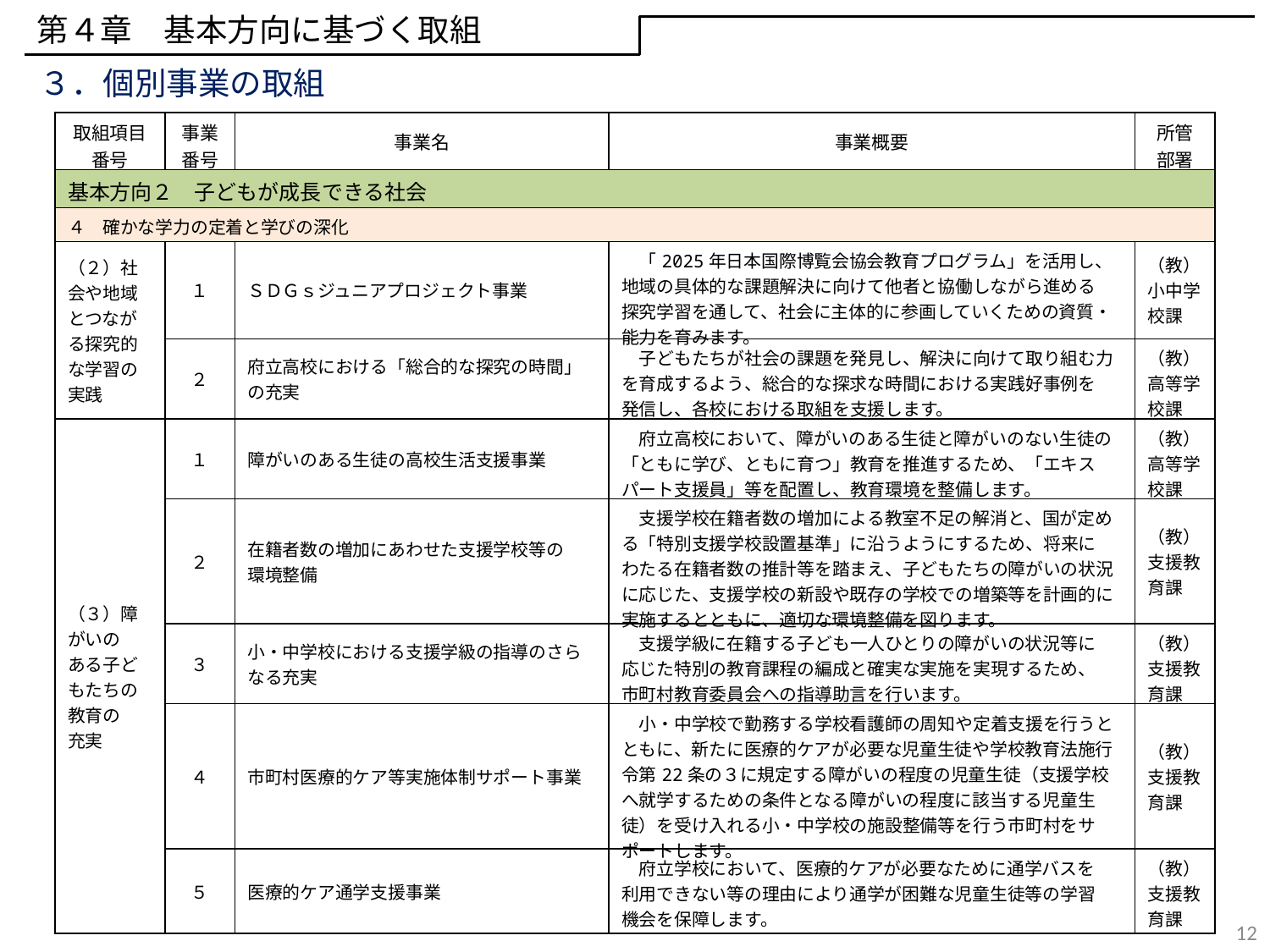

第４章　基本方向に基づく取組
３．個別事業の取組
| 取組項目 番号 | 事業 番号 | 事業名 | 事業概要 | 所管 部署 |
| --- | --- | --- | --- | --- |
| 基本方向２　子どもが成長できる社会 |  |  |  |  |
| ４　確かな学力の定着と学びの深化 |  |  |  |  |
| （２）社会や地域とつながる探究的な学習の実践 | １ | ＳＤＧｓジュニアプロジェクト事業 | 「2025年日本国際博覧会協会教育プログラム」を活用し、 地域の具体的な課題解決に向けて他者と協働しながら進める 探究学習を通して、社会に主体的に参画していくための資質・能力を育みます。 | （教）小中学校課 |
|  | ２ | 府立高校における「総合的な探究の時間」の充実 | 子どもたちが社会の課題を発見し、解決に向けて取り組む力を育成するよう、総合的な探求な時間における実践好事例を 発信し、各校における取組を支援します。 | （教）高等学校課 |
| （３）障がいの ある子どもたちの教育の 充実 | １ | 障がいのある生徒の高校生活支援事業 | 府立高校において、障がいのある生徒と障がいのない生徒の「ともに学び、ともに育つ」教育を推進するため、「エキスパート支援員」等を配置し、教育環境を整備します。 | （教）高等学校課 |
|  | ２ | 在籍者数の増加にあわせた支援学校等の 環境整備 | 支援学校在籍者数の増加による教室不足の解消と、国が定める「特別支援学校設置基準」に沿うようにするため、将来に わたる在籍者数の推計等を踏まえ、子どもたちの障がいの状況に応じた、支援学校の新設や既存の学校での増築等を計画的に実施するとともに、適切な環境整備を図ります。 | （教）支援教育課 |
|  | ３ | 小・中学校における支援学級の指導のさらなる充実 | 支援学級に在籍する子ども一人ひとりの障がいの状況等に 応じた特別の教育課程の編成と確実な実施を実現するため、 市町村教育委員会への指導助言を行います。 | （教）支援教育課 |
|  | ４ | 市町村医療的ケア等実施体制サポート事業 | 小・中学校で勤務する学校看護師の周知や定着支援を行うとともに、新たに医療的ケアが必要な児童生徒や学校教育法施行令第22条の３に規定する障がいの程度の児童生徒（支援学校へ就学するための条件となる障がいの程度に該当する児童生徒）を受け入れる小・中学校の施設整備等を行う市町村をサポートします。 | （教）支援教育課 |
|  | ５ | 医療的ケア通学支援事業 | 府立学校において、医療的ケアが必要なために通学バスを 利用できない等の理由により通学が困難な児童生徒等の学習 機会を保障します。 | （教）支援教育課 |
12